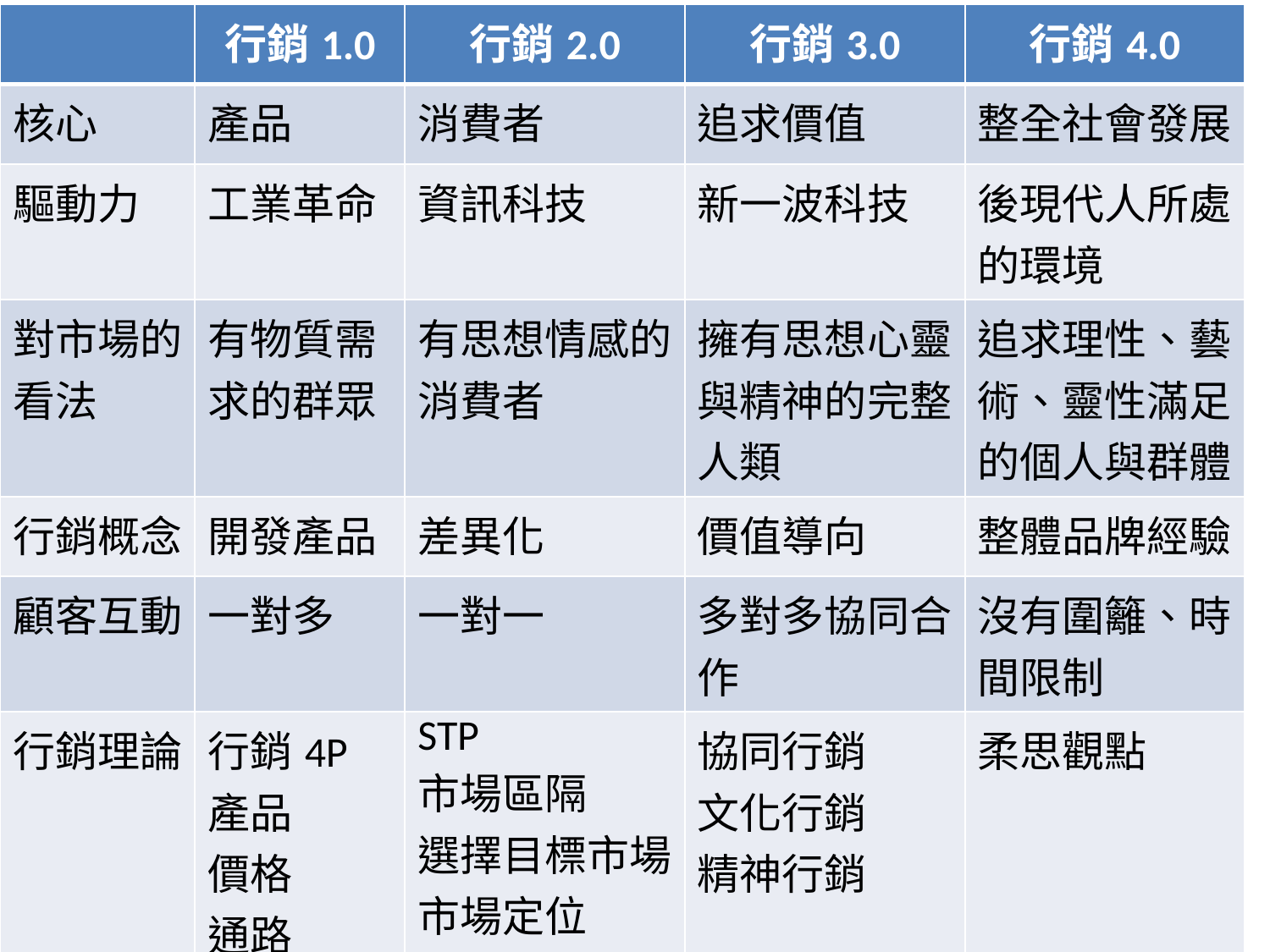

|  | 行銷1.0 | 行銷2.0 | 行銷3.0 | 行銷4.0 |
| --- | --- | --- | --- | --- |
| 核心 | 產品 | 消費者 | 追求價值 | 整全社會發展 |
| 驅動力 | 工業革命 | 資訊科技 | 新一波科技 | 後現代人所處的環境 |
| 對市場的看法 | 有物質需求的群眾 | 有思想情感的消費者 | 擁有思想心靈與精神的完整人類 | 追求理性、藝術、靈性滿足的個人與群體 |
| 行銷概念 | 開發產品 | 差異化 | 價值導向 | 整體品牌經驗 |
| 顧客互動 | 一對多 | 一對一 | 多對多協同合作 | 沒有圍籬、時間限制 |
| 行銷理論 | 行銷4P 產品 價格 通路 推廣 | STP 市場區隔 選擇目標市場 市場定位 | 協同行銷 文化行銷 精神行銷 | 柔思觀點 |